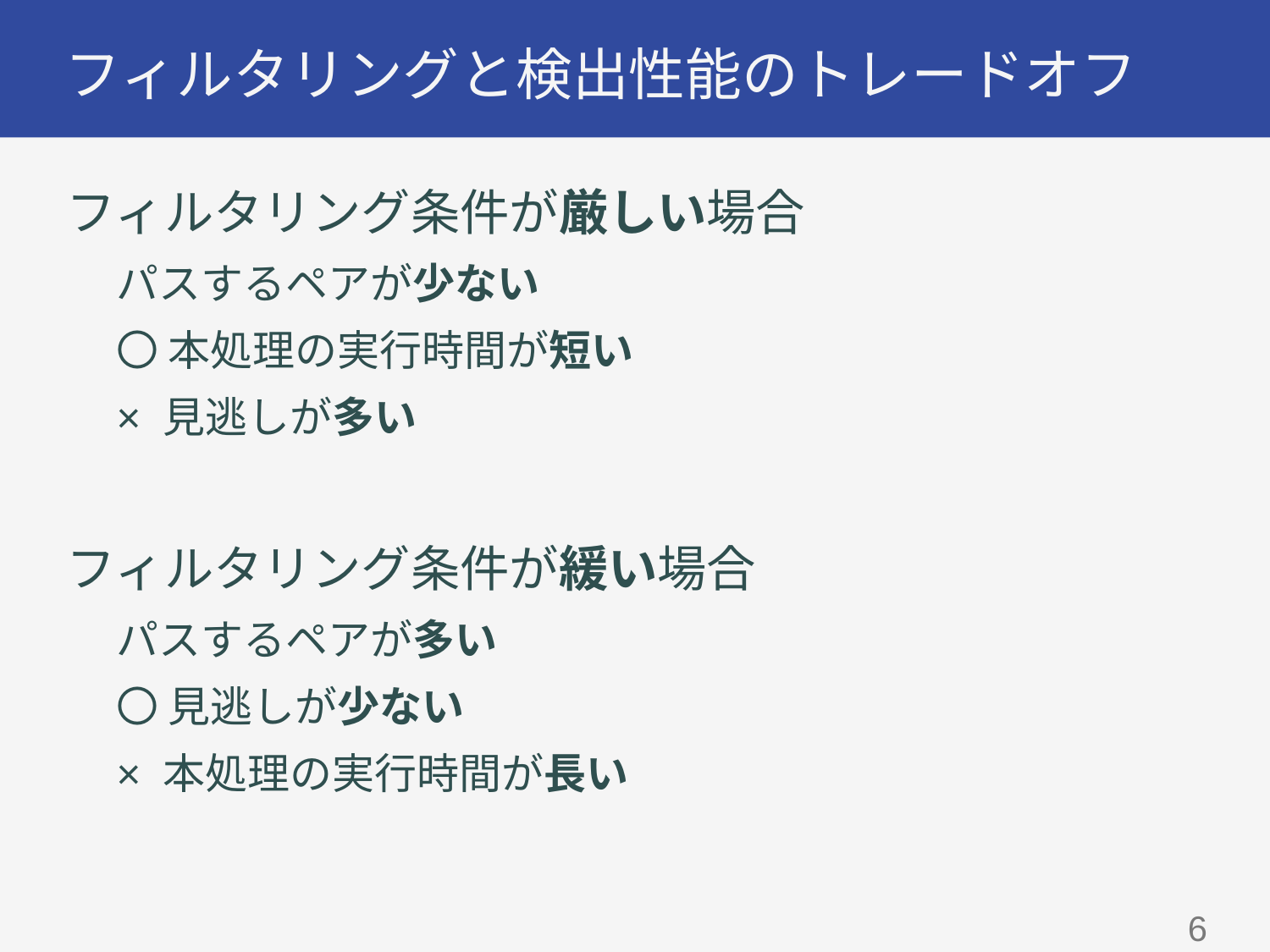

# フィルタリングと検出性能のトレードオフ
フィルタリング条件が厳しい場合
パスするペアが少ない
〇 本処理の実行時間が短い
× 見逃しが多い

フィルタリング条件が緩い場合
パスするペアが多い
〇 見逃しが少ない
× 本処理の実行時間が長い
6